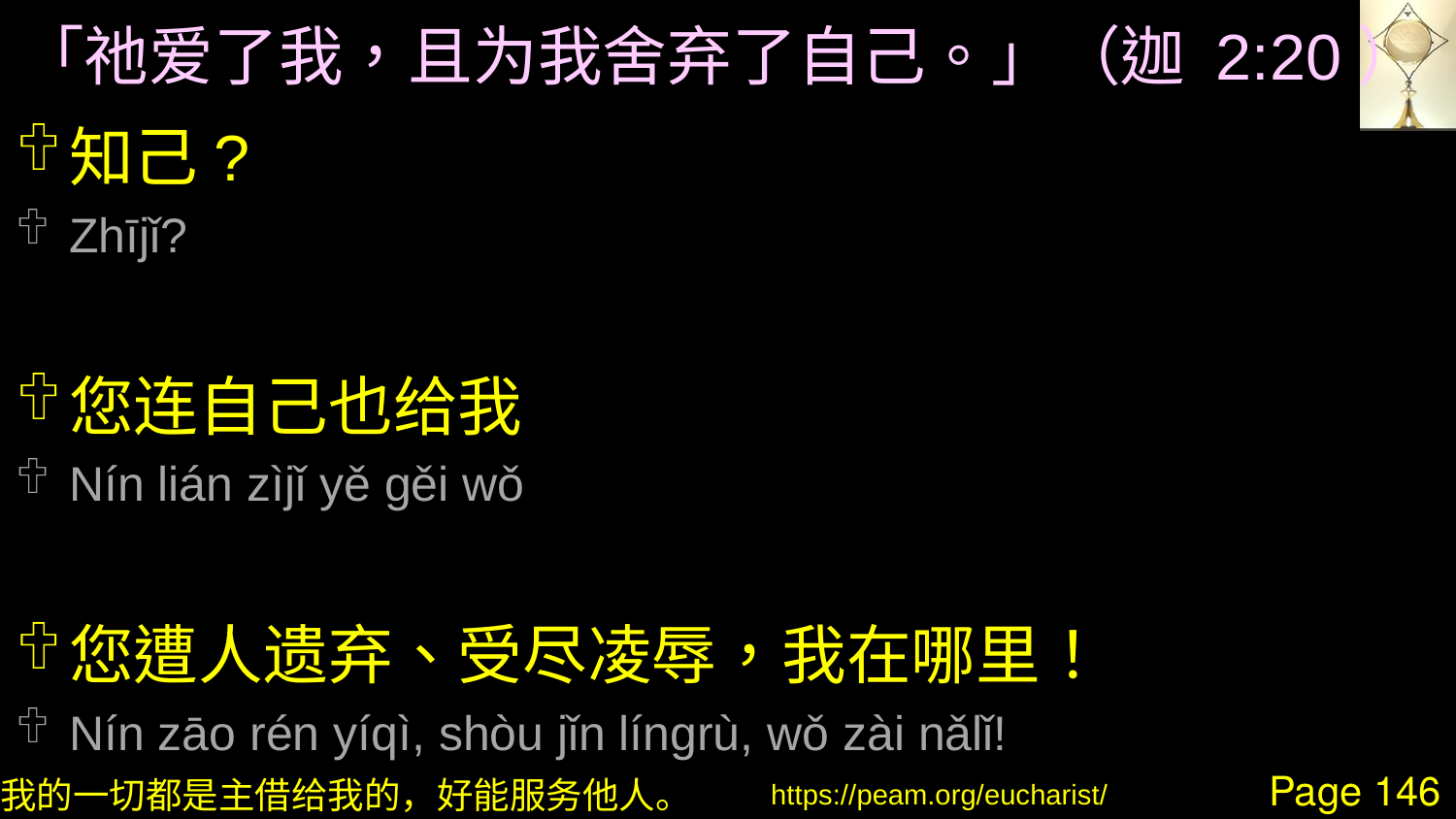

# 「祂爱了我，且为我舍弃了自己。」（迦 2:20）
知己?
Zhījǐ?

您连自己也给我
Nín lián zìjǐ yě gěi wǒ

您遭人遗弃、受尽凌辱，我在哪里！
Nín zāo rén yíqì, shòu jǐn língrù, wǒ zài nǎlǐ!